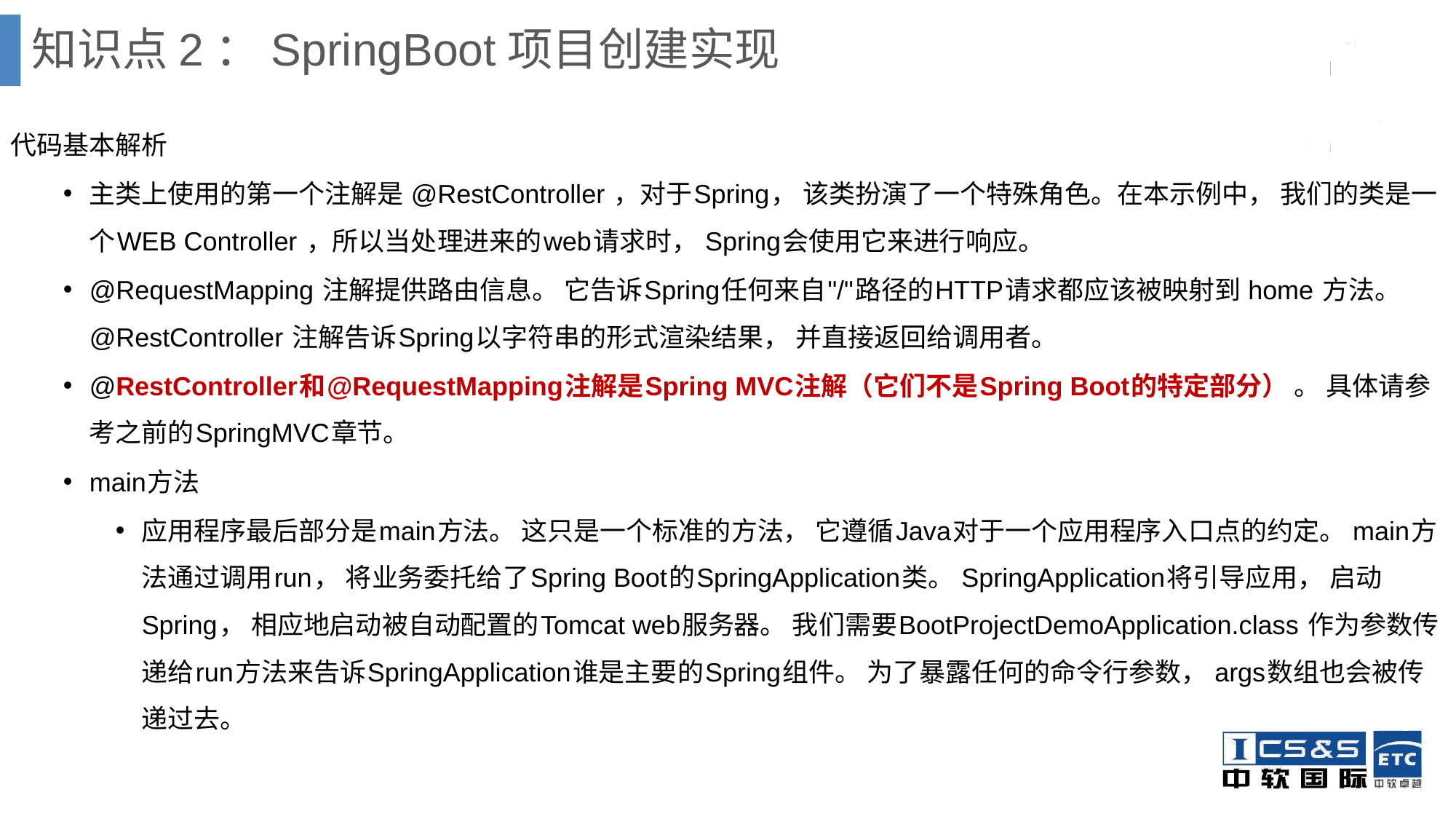

# 知识点2：SpringBoot项目创建实现
代码基本解析
主类上使用的第一个注解是 @RestController ，对于Spring， 该类扮演了一个特殊角色。在本示例中， 我们的类是一个WEB Controller ，所以当处理进来的web请求时， Spring会使用它来进行响应。
@RequestMapping 注解提供路由信息。 它告诉Spring任何来自"/"路径的HTTP请求都应该被映射到 home 方法。 @RestController 注解告诉Spring以字符串的形式渲染结果， 并直接返回给调用者。
@RestController和@RequestMapping注解是Spring MVC注解（它们不是Spring Boot的特定部分） 。 具体请参考之前的SpringMVC章节。
main方法
应用程序最后部分是main方法。 这只是一个标准的方法， 它遵循Java对于一个应用程序入口点的约定。 main方法通过调用run， 将业务委托给了Spring Boot的SpringApplication类。 SpringApplication将引导应用， 启动Spring， 相应地启动被自动配置的Tomcat web服务器。 我们需要BootProjectDemoApplication.class 作为参数传递给run方法来告诉SpringApplication谁是主要的Spring组件。 为了暴露任何的命令行参数， args数组也会被传递过去。